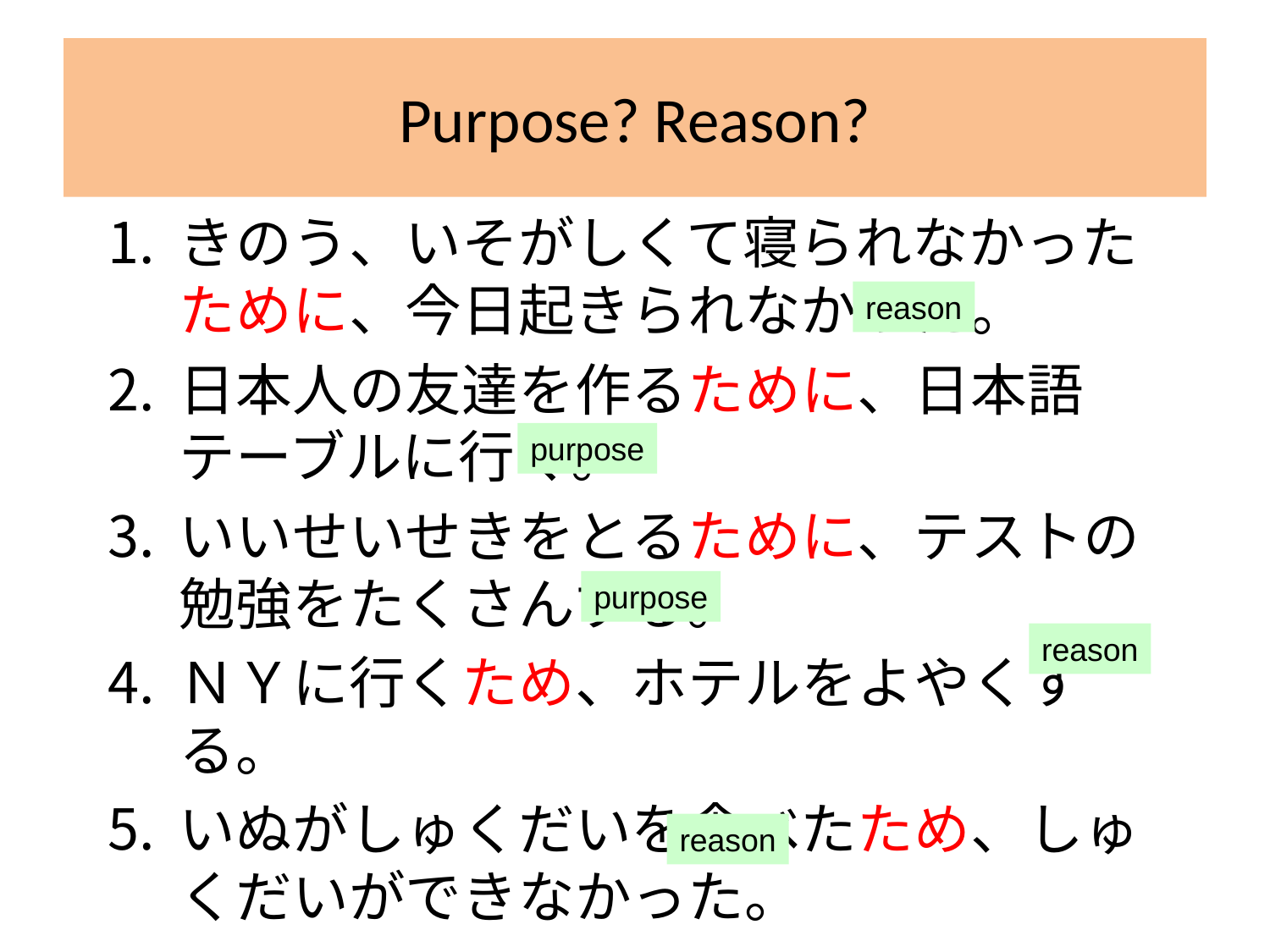

# Purpose? Reason?
きのう、いそがしくて寝られなかったために、今日起きられなかった。
日本人の友達を作るために、日本語テーブルに行く。
いいせいせきをとるために、テストの勉強をたくさんする。
ＮＹに行くため、ホテルをよやくする。
いぬがしゅくだいを食べたため、しゅくだいができなかった。
reason
purpose
purpose
reason
reason